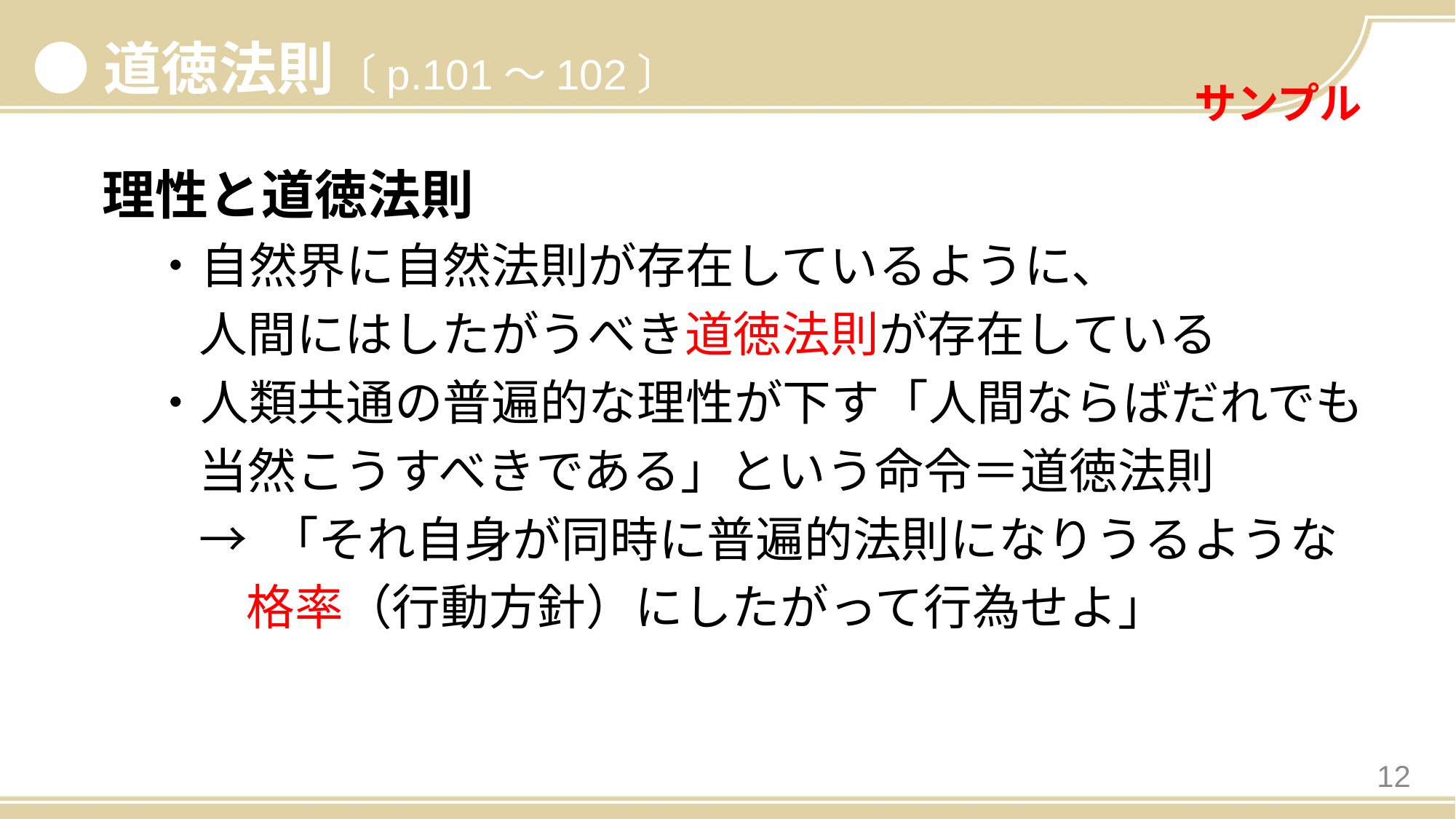

●道徳法則〔p.101～102〕
理性と道徳法則
・自然界に自然法則が存在しているように、
人間にはしたがうべき道徳法則が存在している
・人類共通の普遍的な理性が下す「人間ならばだれでも
当然こうすべきである」という命令＝道徳法則
→ 「それ自身が同時に普遍的法則になりうるような
格率（行動方針）にしたがって行為せよ」